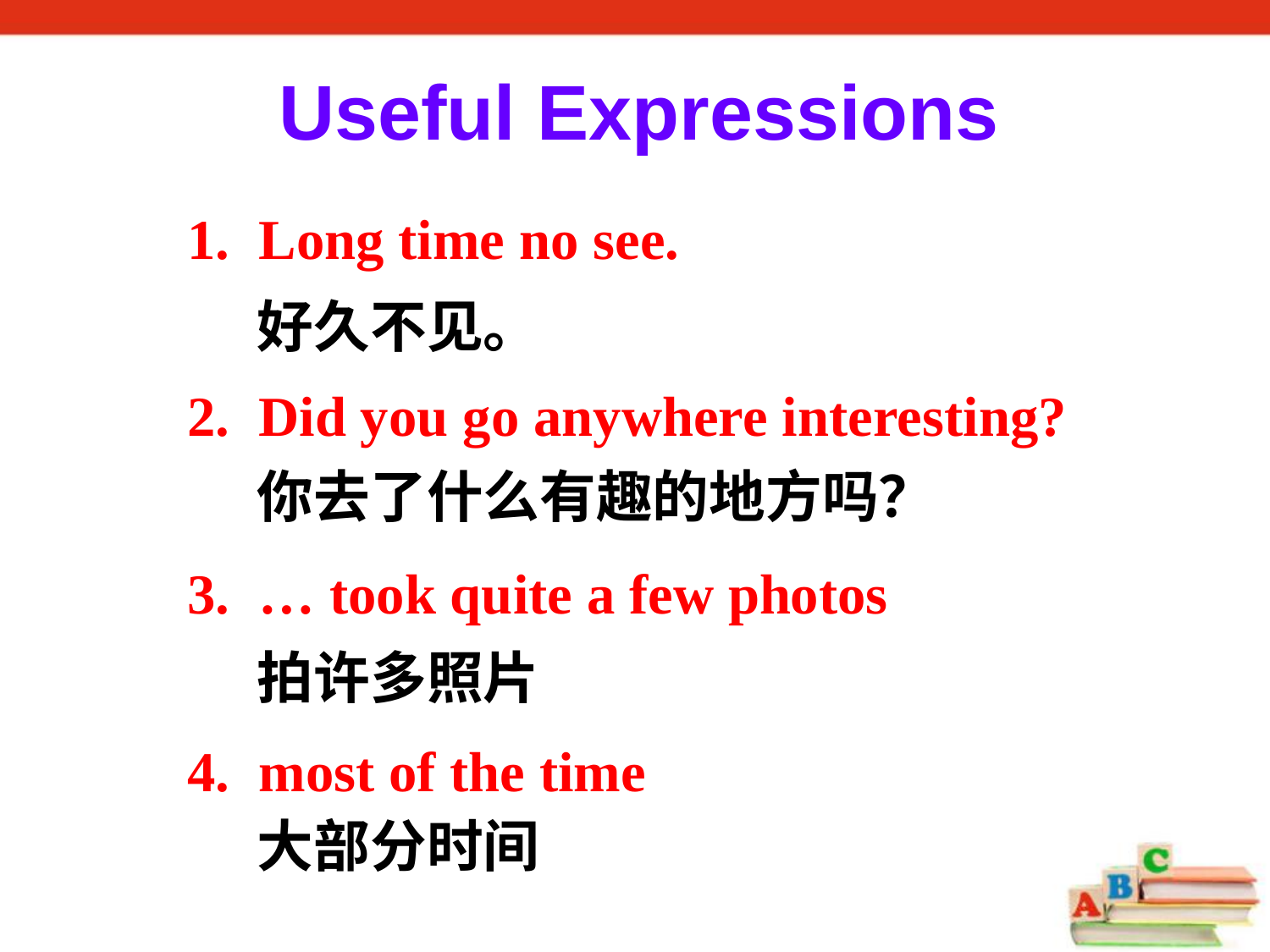

Useful Expressions
Long time no see.

Did you go anywhere interesting?

… took quite a few photos

most of the time
好久不见。
你去了什么有趣的地方吗？
拍许多照片
大部分时间